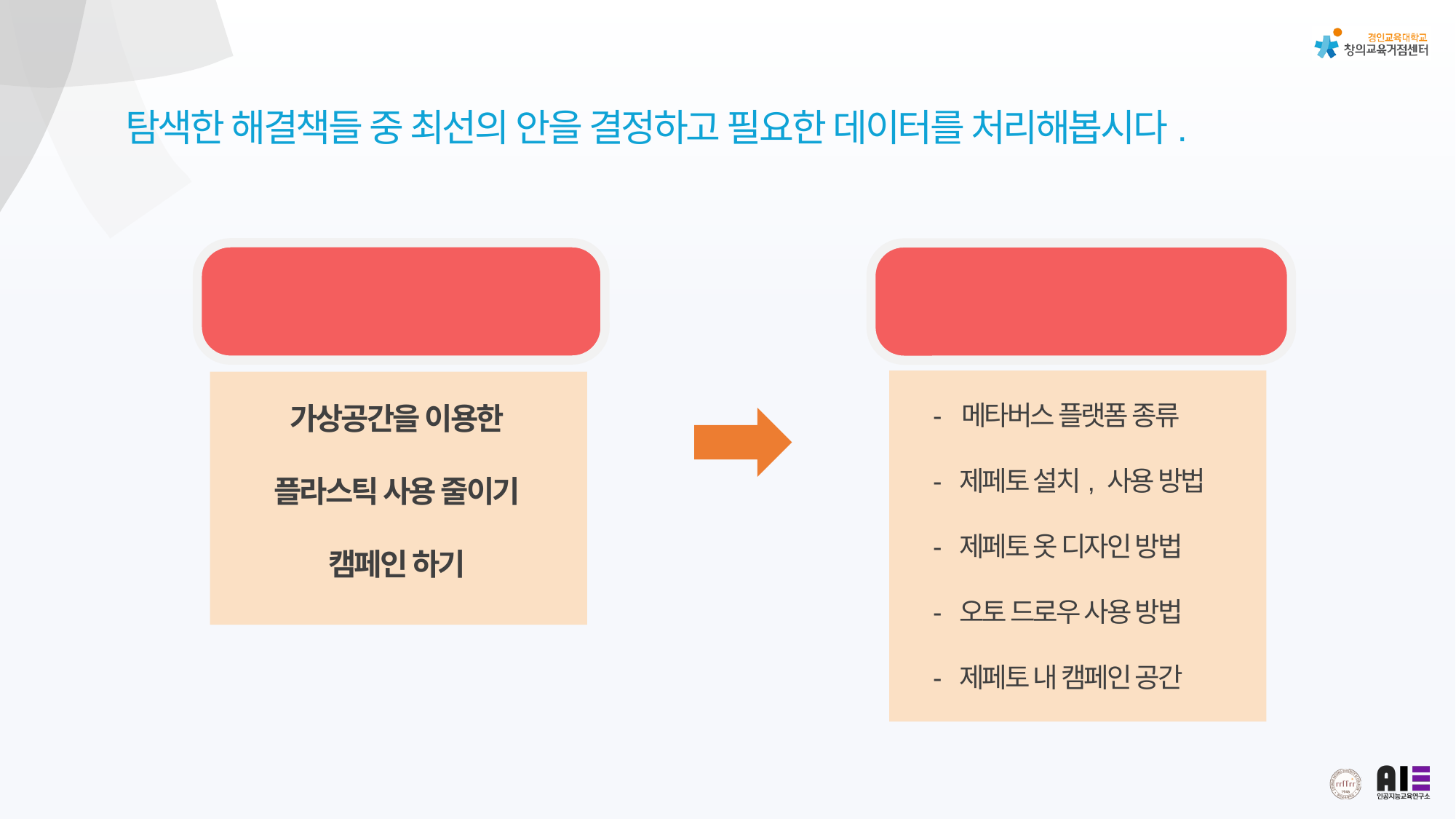

탐색한 해결책들 중 최선의 안을 결정하고 필요한 데이터를 처리해봅시다.
해결책
가상공간을 이용한

플라스틱 사용 줄이기

캠페인 하기
데이터 처리
-  메타버스 플랫폼 종류

-  제페토 설치, 사용 방법

-  제페토 옷 디자인 방법

-  오토 드로우 사용 방법

-  제페토 내 캠페인 공간